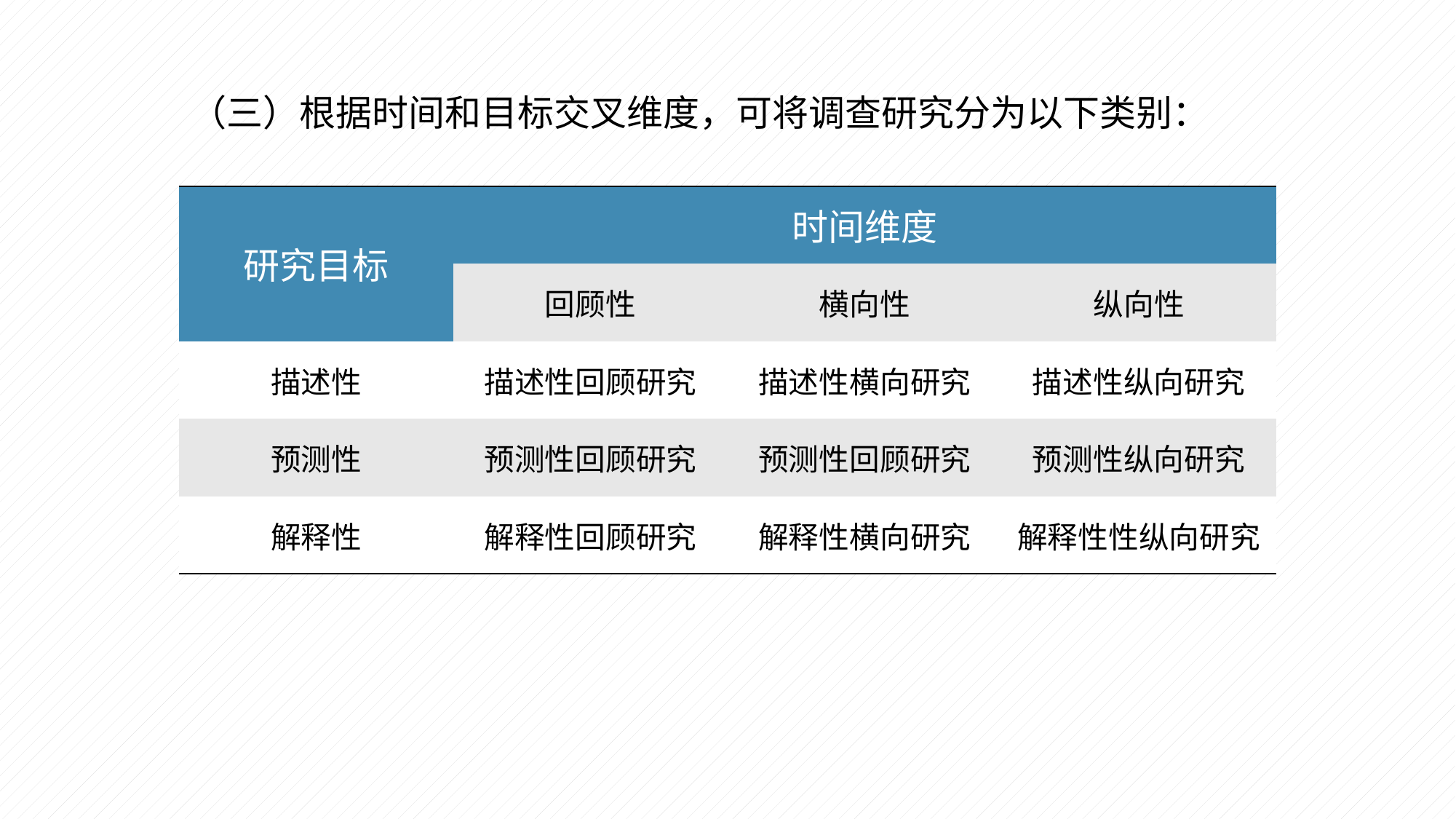

（三）根据时间和目标交叉维度，可将调查研究分为以下类别：
| 研究目标 | 时间维度 |  |  |
| --- | --- | --- | --- |
|  | 回顾性 | 横向性 | 纵向性 |
| 描述性 | 描述性回顾研究 | 描述性横向研究 | 描述性纵向研究 |
| 预测性 | 预测性回顾研究 | 预测性回顾研究 | 预测性纵向研究 |
| 解释性 | 解释性回顾研究 | 解释性横向研究 | 解释性性纵向研究 |